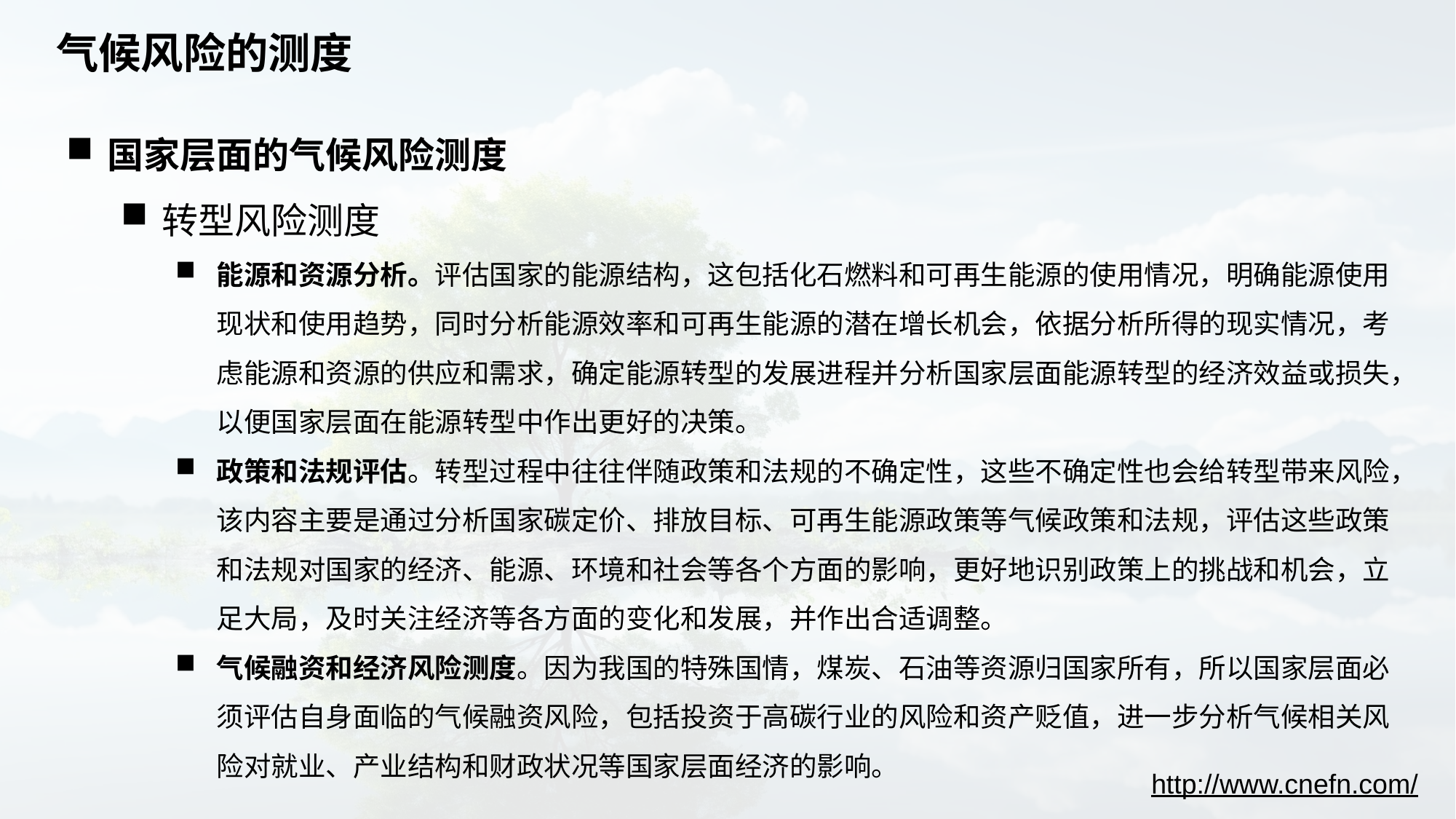

# 气候风险的测度
国家层面的气候风险测度
转型风险测度
能源和资源分析。评估国家的能源结构，这包括化石燃料和可再生能源的使用情况，明确能源使用现状和使用趋势，同时分析能源效率和可再生能源的潜在增长机会，依据分析所得的现实情况，考虑能源和资源的供应和需求，确定能源转型的发展进程并分析国家层面能源转型的经济效益或损失，以便国家层面在能源转型中作出更好的决策。
政策和法规评估。转型过程中往往伴随政策和法规的不确定性，这些不确定性也会给转型带来风险，该内容主要是通过分析国家碳定价、排放目标、可再生能源政策等气候政策和法规，评估这些政策和法规对国家的经济、能源、环境和社会等各个方面的影响，更好地识别政策上的挑战和机会，立足大局，及时关注经济等各方面的变化和发展，并作出合适调整。
气候融资和经济风险测度。因为我国的特殊国情，煤炭、石油等资源归国家所有，所以国家层面必须评估自身面临的气候融资风险，包括投资于高碳行业的风险和资产贬值，进一步分析气候相关风险对就业、产业结构和财政状况等国家层面经济的影响。